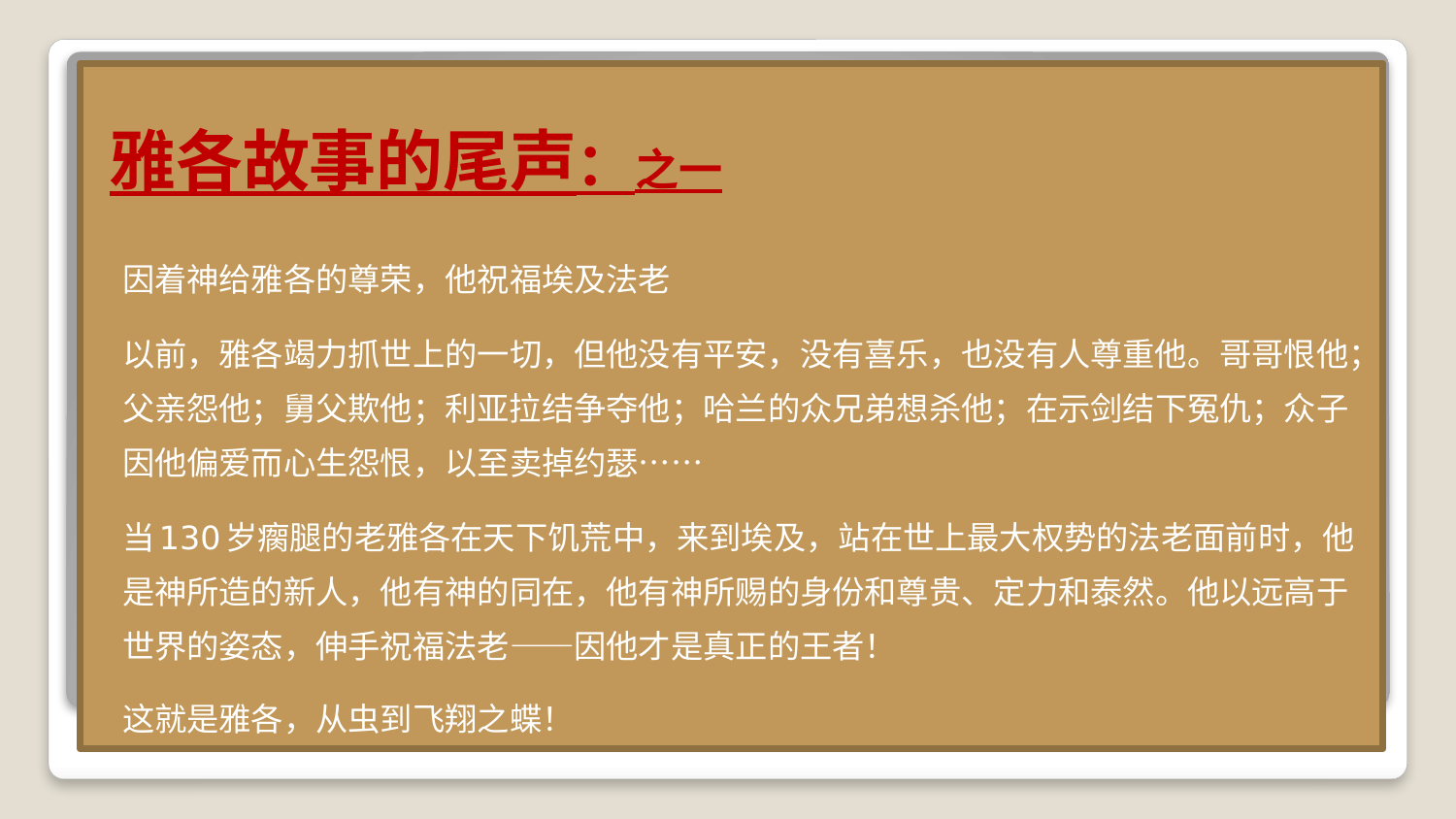

雅各故事的尾声：之一

因着神给雅各的尊荣，他祝福埃及法老

以前，雅各竭力抓世上的一切，但他没有平安，没有喜乐，也没有人尊重他。哥哥恨他；父亲怨他；舅父欺他；利亚拉结争夺他；哈兰的众兄弟想杀他；在示剑结下冤仇；众子因他偏爱而心生怨恨，以至卖掉约瑟……

当130岁瘸腿的老雅各在天下饥荒中，来到埃及，站在世上最大权势的法老面前时，他是神所造的新人，他有神的同在，他有神所赐的身份和尊贵、定力和泰然。他以远高于世界的姿态，伸手祝福法老——因他才是真正的王者！

这就是雅各，从虫到飞翔之蝶！